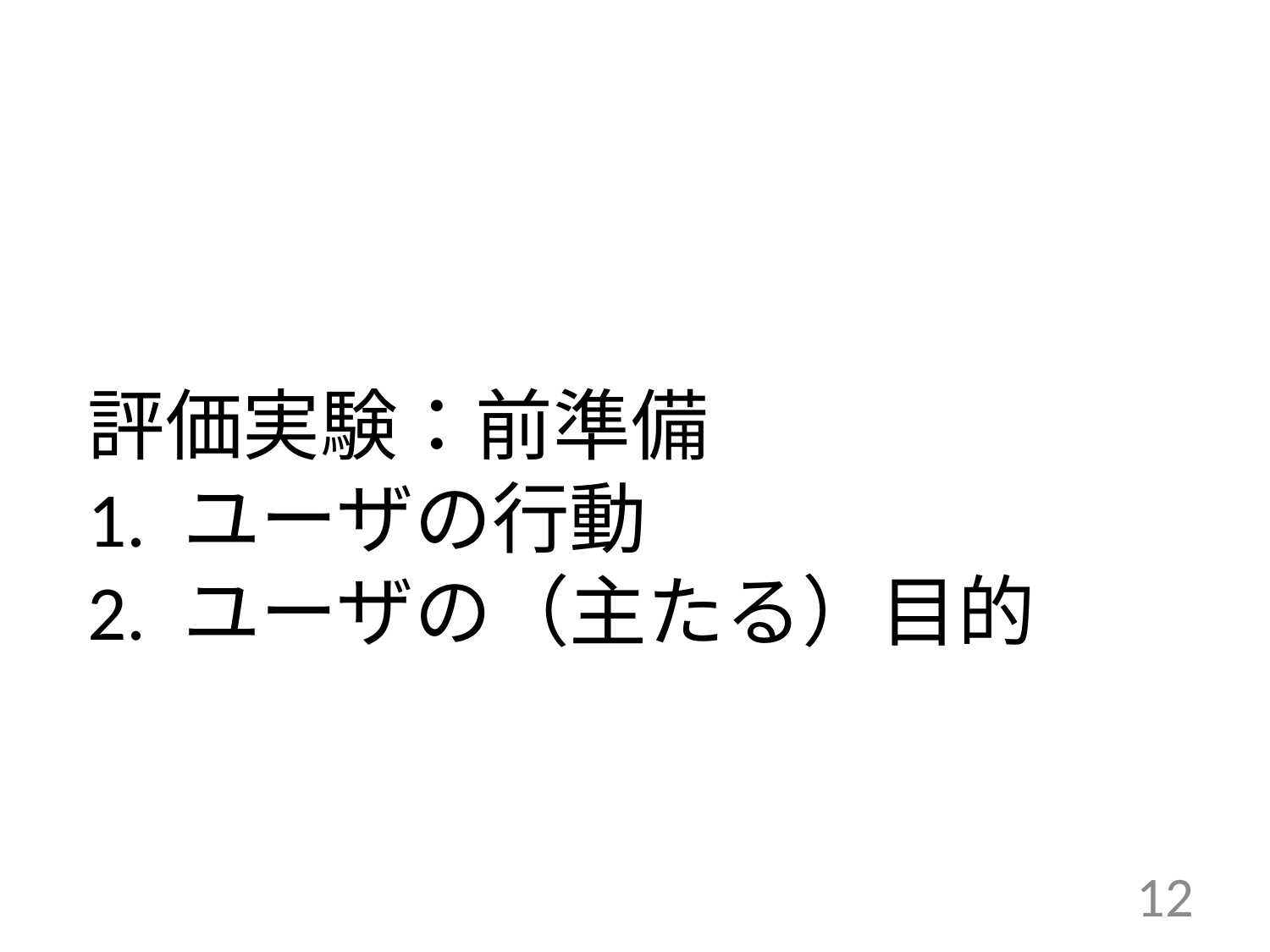

# 評価実験：前準備 1. ユーザの行動 2. ユーザの（主たる）目的
12